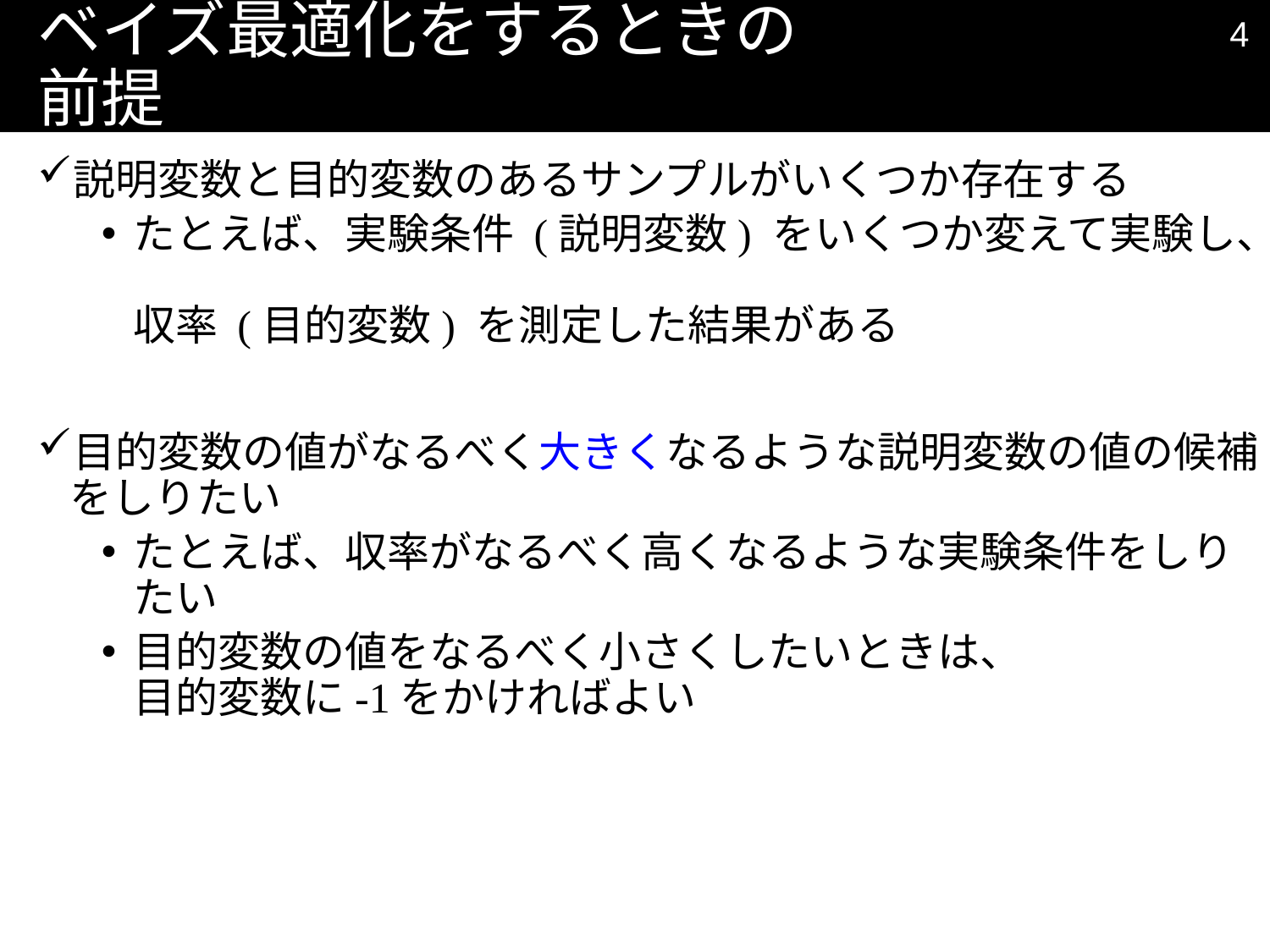

4
# ベイズ最適化をするときの前提
説明変数と目的変数のあるサンプルがいくつか存在する
たとえば、実験条件 (説明変数) をいくつか変えて実験し、
収率 (目的変数) を測定した結果がある

目的変数の値がなるべく大きくなるような説明変数の値の候補をしりたい
たとえば、収率がなるべく高くなるような実験条件をしりたい
目的変数の値をなるべく小さくしたいときは、
目的変数に-1をかければよい